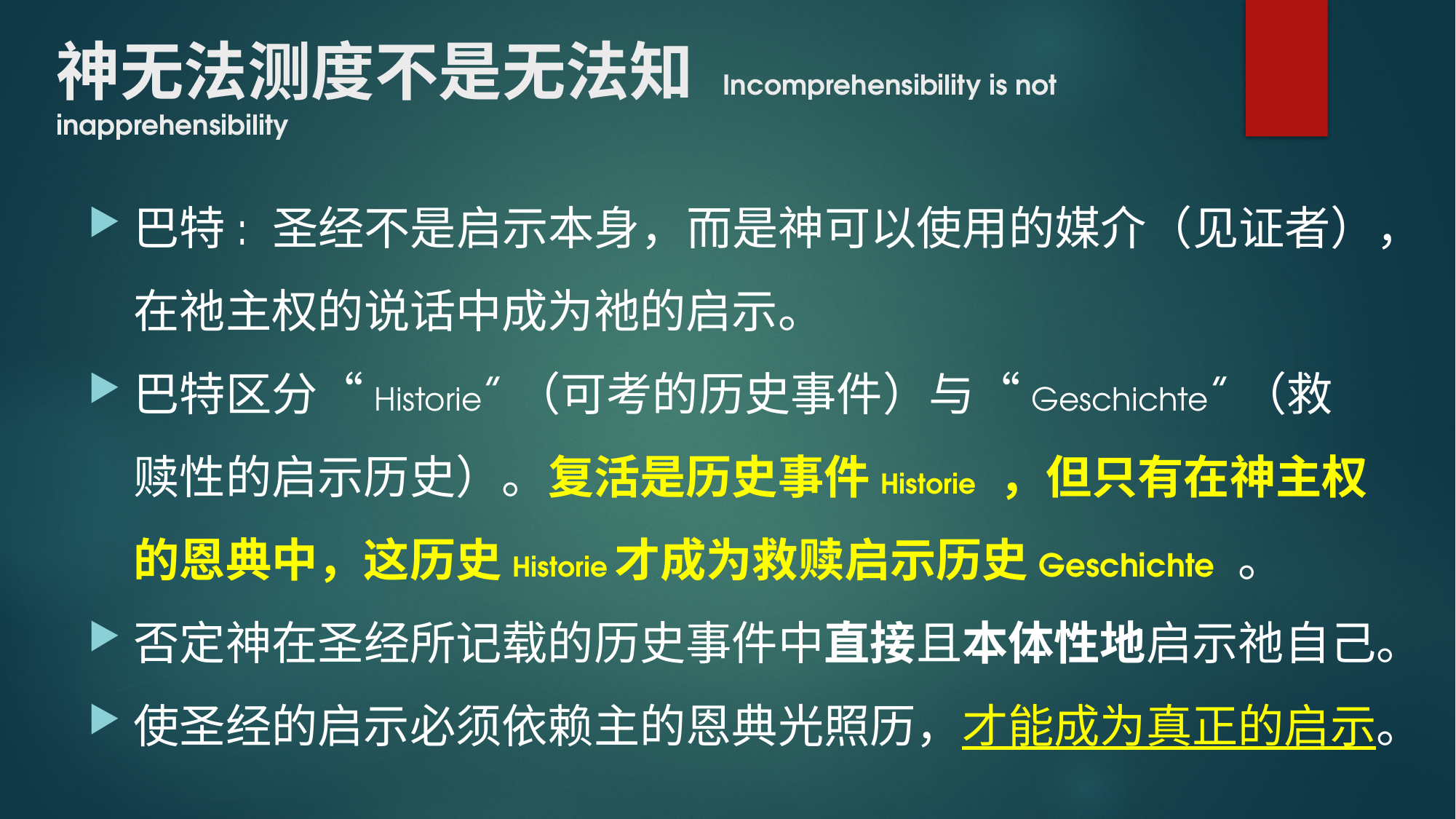

# 神无法测度不是无法知 Incomprehensibility is not inapprehensibility
巴特: 圣经不是启示本身，而是神可以使用的媒介（见证者），在祂主权的说话中成为祂的启示。
巴特区分“Historie”（可考的历史事件）与“Geschichte”（救赎性的启示历史）。复活是历史事件Historie ，但只有在神主权的恩典中，这历史Historie才成为救赎启示历史Geschichte 。
否定神在圣经所记载的历史事件中直接且本体性地启示祂自己。
使圣经的启示必须依赖主的恩典光照历，才能成为真正的启示。